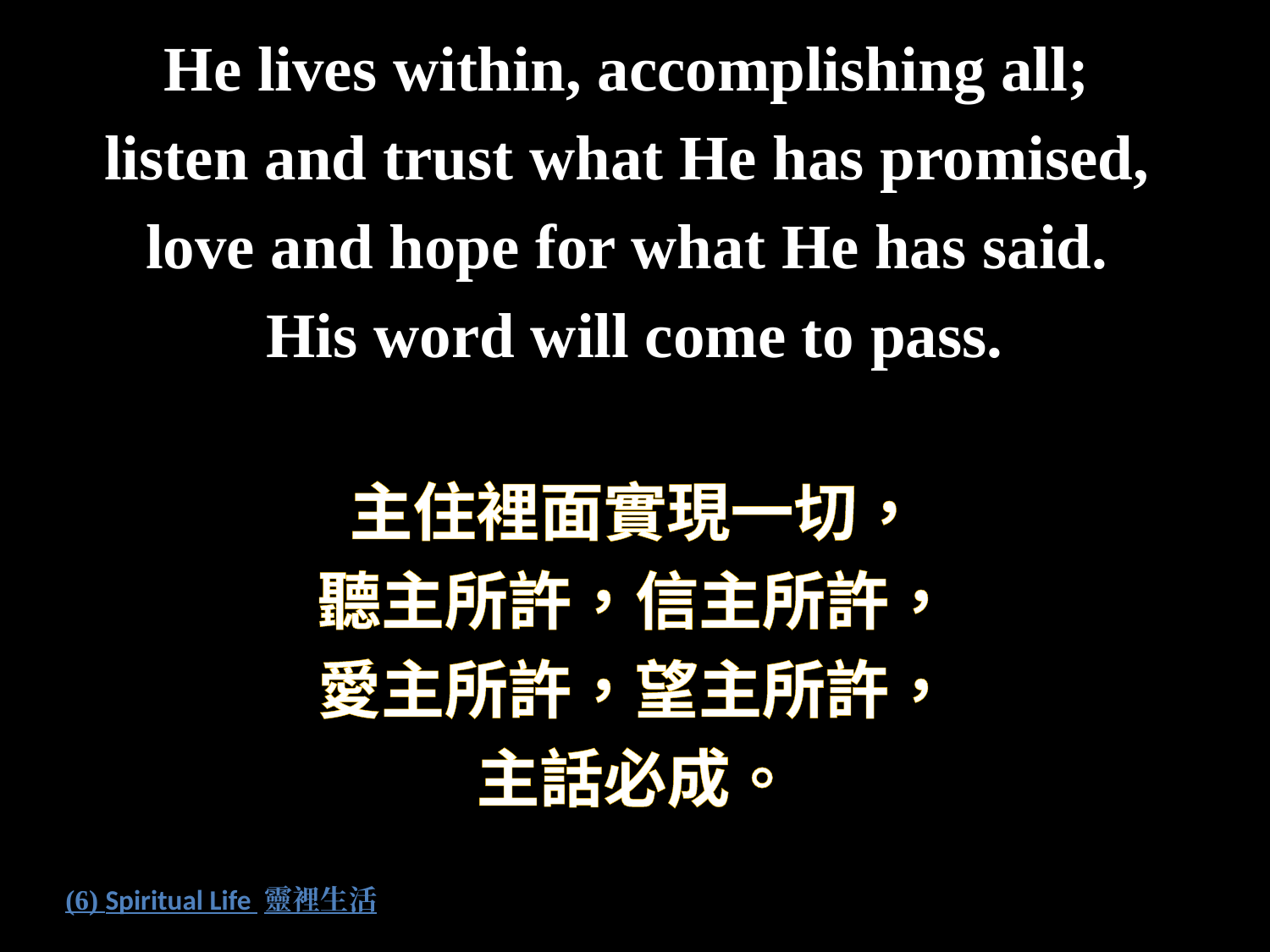

He lives within, accomplishing all;
listen and trust what He has promised,
love and hope for what He has said.
His word will come to pass.

主住裡面實現一切，
聽主所許，信主所許，
愛主所許，望主所許，
主話必成。
# (6) Spiritual Life 靈裡生活